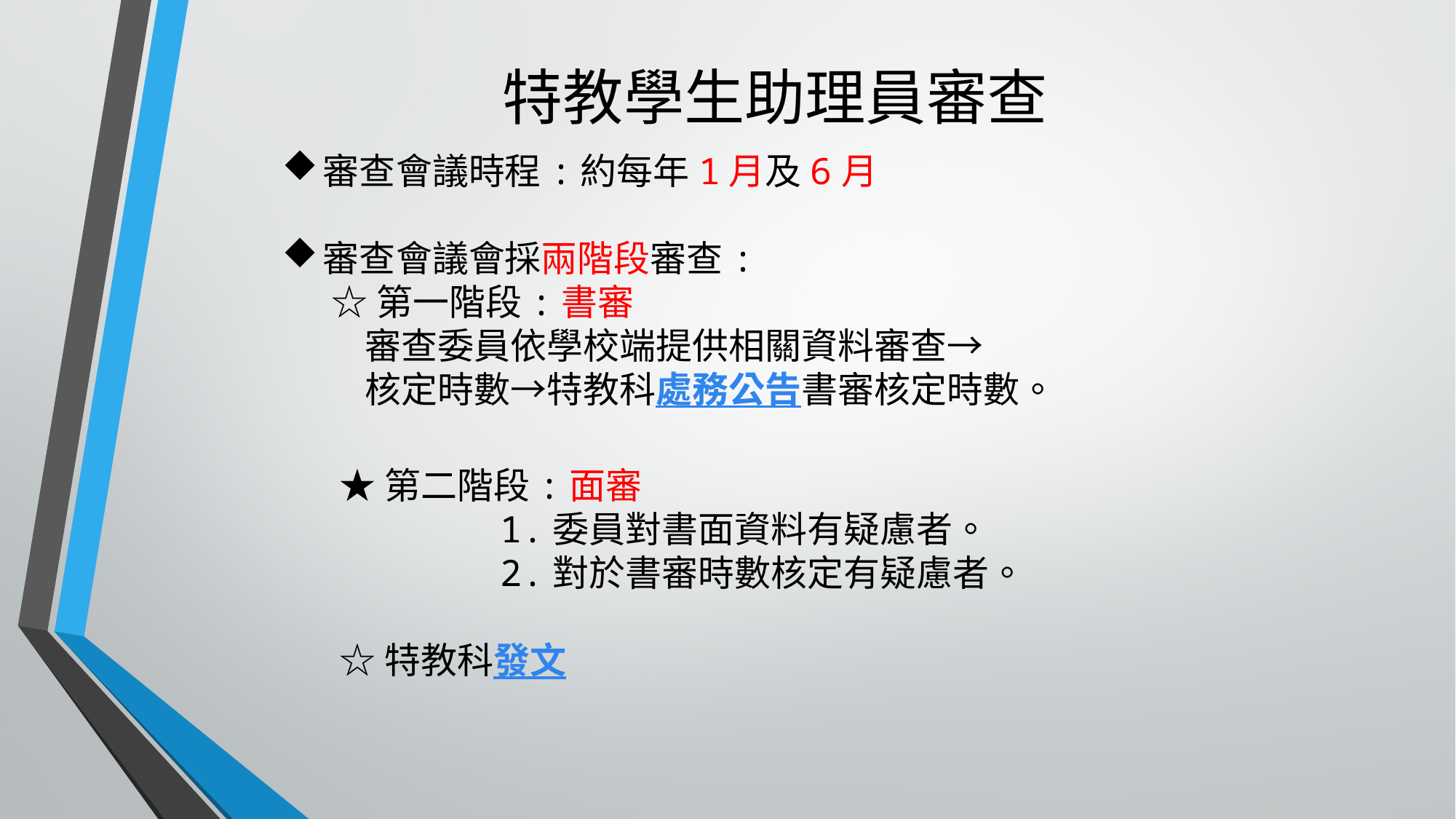

# 特教學生助理員審查
審查會議時程:約每年1月及6月

審查會議會採兩階段審查:
      ☆第一階段:書審
         審查委員依學校端提供相關資料審查→
         核定時數→特教科處務公告書審核定時數。

       ★第二階段:面審
          1.委員對書面資料有疑慮者。
          2.對於書審時數核定有疑慮者。

       ☆特教科發文